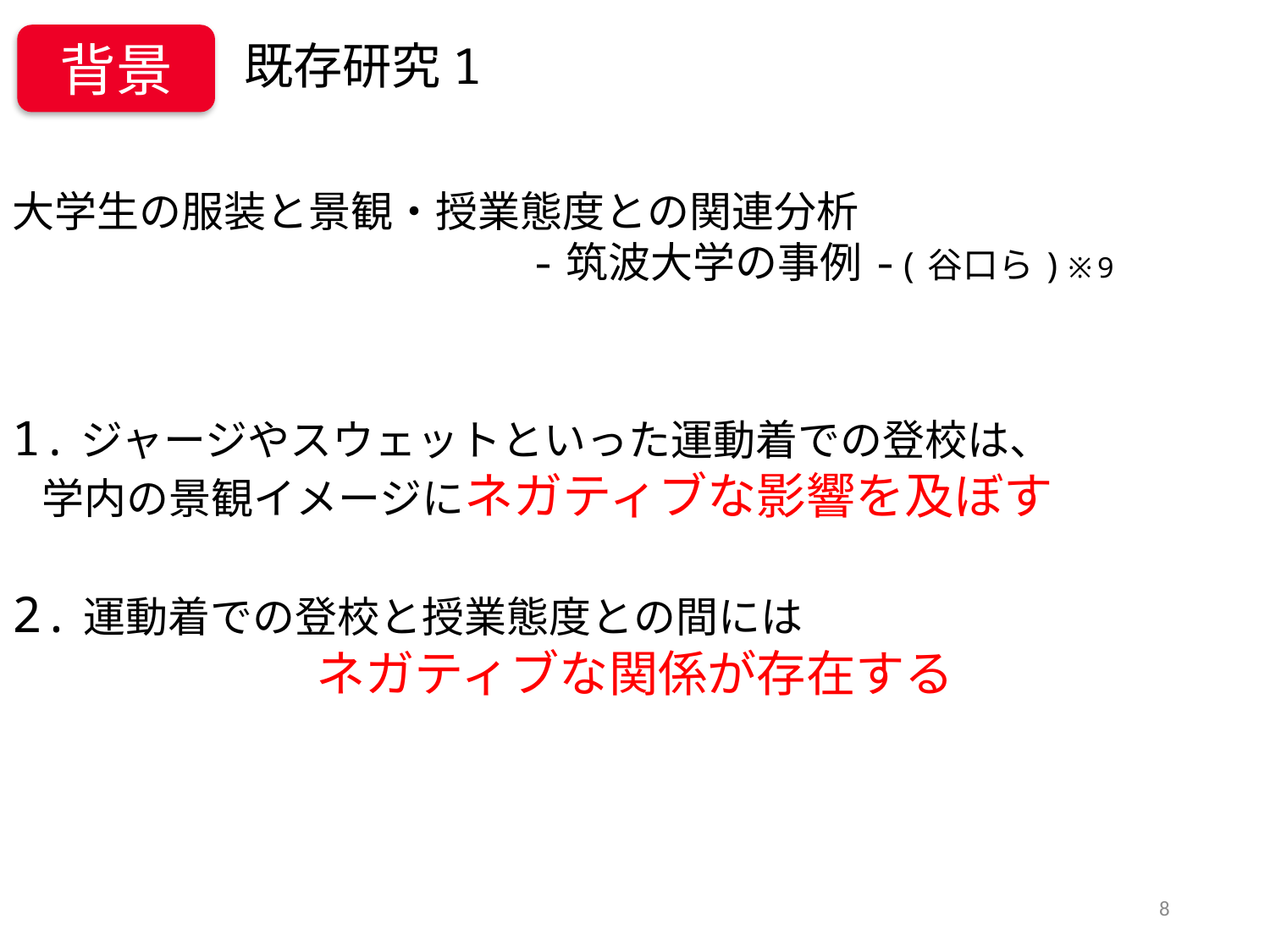

背景
既存研究1
大学生の服装と景観・授業態度との関連分析
　　　　　　　　　　　　-筑波大学の事例-(谷口ら)※9

1.ジャージやスウェットといった運動着での登校は、
  学内の景観イメージにネガティブな影響を及ぼす

2.運動着での登校と授業態度との間には
ネガティブな関係が存在する
8